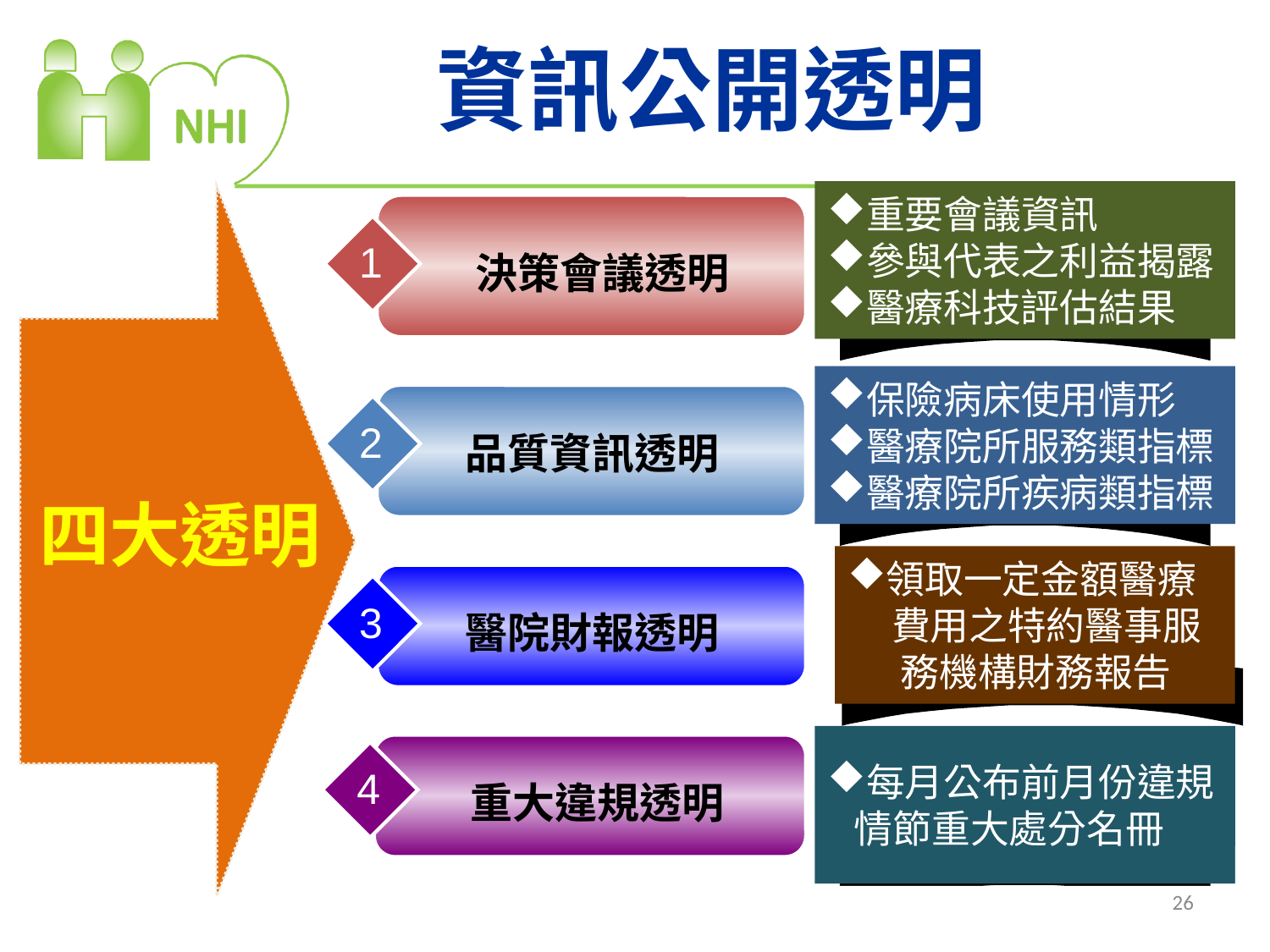

# 資訊公開透明
重要會議資訊
參與代表之利益揭露
醫療科技評估結果

1
決策會議透明
保險病床使用情形
醫療院所服務類指標
醫療院所疾病類指標

2
品質資訊透明
四大透明
領取一定金額醫療
    費用之特約醫事服
     務機構財務報告

3
醫院財報透明
每月公布前月份違規
  情節重大處分名冊

4
重大違規透明

26